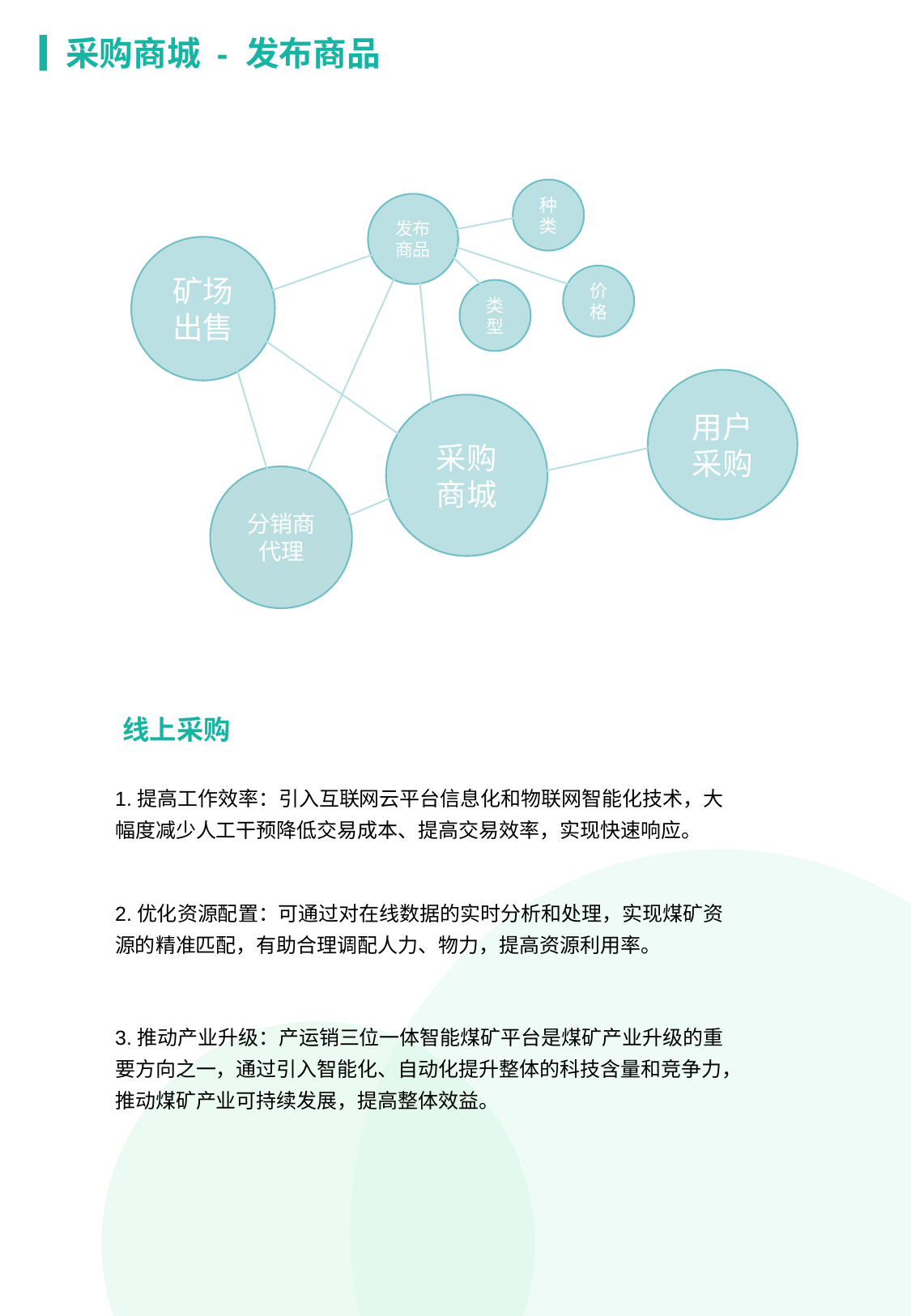

采购商城 - 发布商品

种类
发布商品
矿场
出售
价格
类型
用户
采购
采购
商城
分销商代理
线上采购
1.提高工作效率：引入互联网云平台信息化和物联网智能化技术，大幅度减少人工干预降低交易成本、提高交易效率，实现快速响应。

2.优化资源配置：可通过对在线数据的实时分析和处理，实现煤矿资源的精准匹配，有助合理调配人力、物力，提高资源利用率。
3.推动产业升级：产运销三位一体智能煤矿平台是煤矿产业升级的重要方向之一，通过引入智能化、自动化提升整体的科技含量和竞争力，推动煤矿产业可持续发展，提高整体效益。